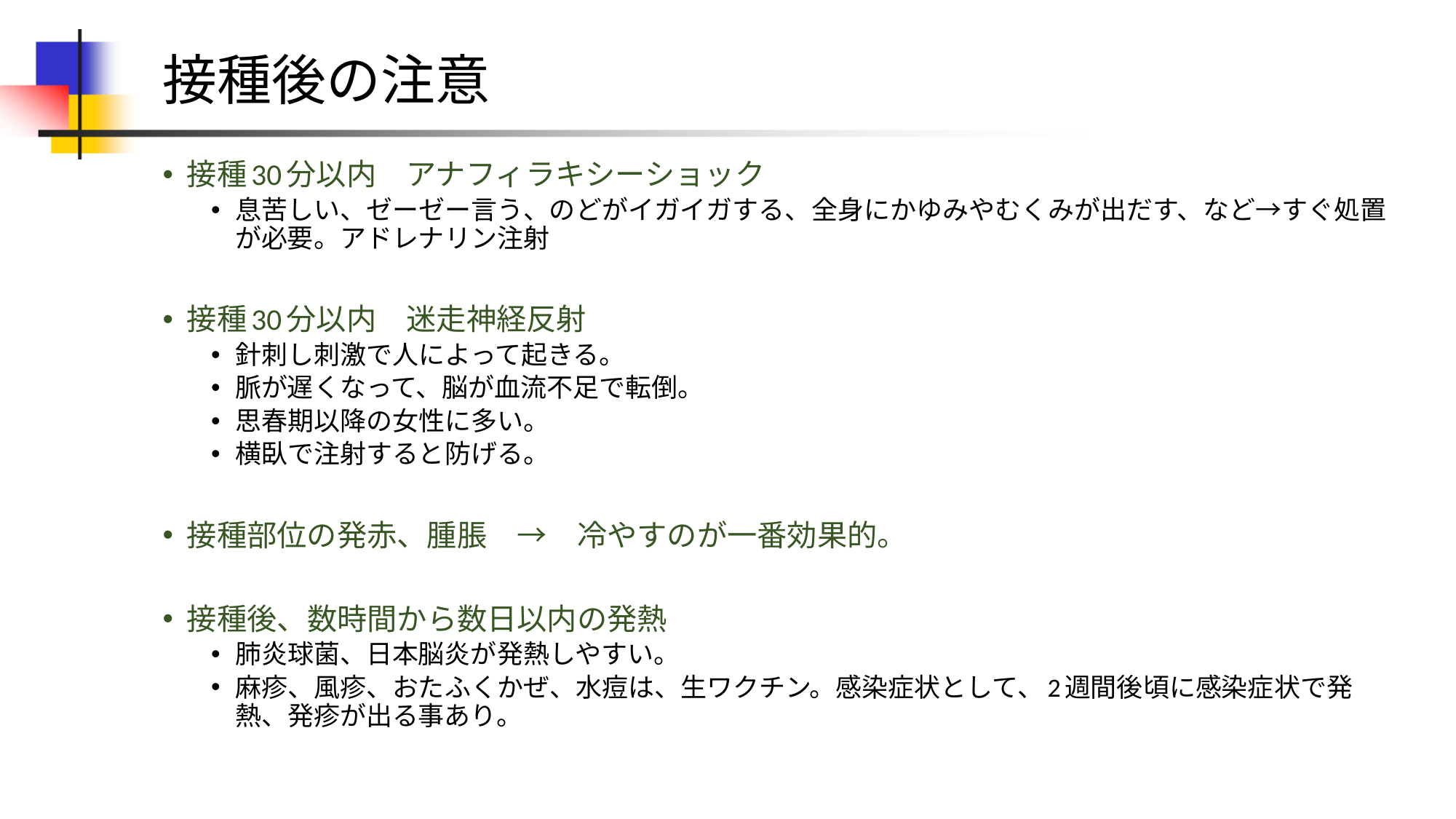

# 接種後の注意
接種30分以内　アナフィラキシーショック
息苦しい、ゼーゼー言う、のどがイガイガする、全身にかゆみやむくみが出だす、など→すぐ処置が必要。アドレナリン注射

接種30分以内　迷走神経反射
針刺し刺激で人によって起きる。
脈が遅くなって、脳が血流不足で転倒。
思春期以降の女性に多い。
横臥で注射すると防げる。

接種部位の発赤、腫脹　→　冷やすのが一番効果的。

接種後、数時間から数日以内の発熱
肺炎球菌、日本脳炎が発熱しやすい。
麻疹、風疹、おたふくかぜ、水痘は、生ワクチン。感染症状として、2週間後頃に感染症状で発熱、発疹が出る事あり。